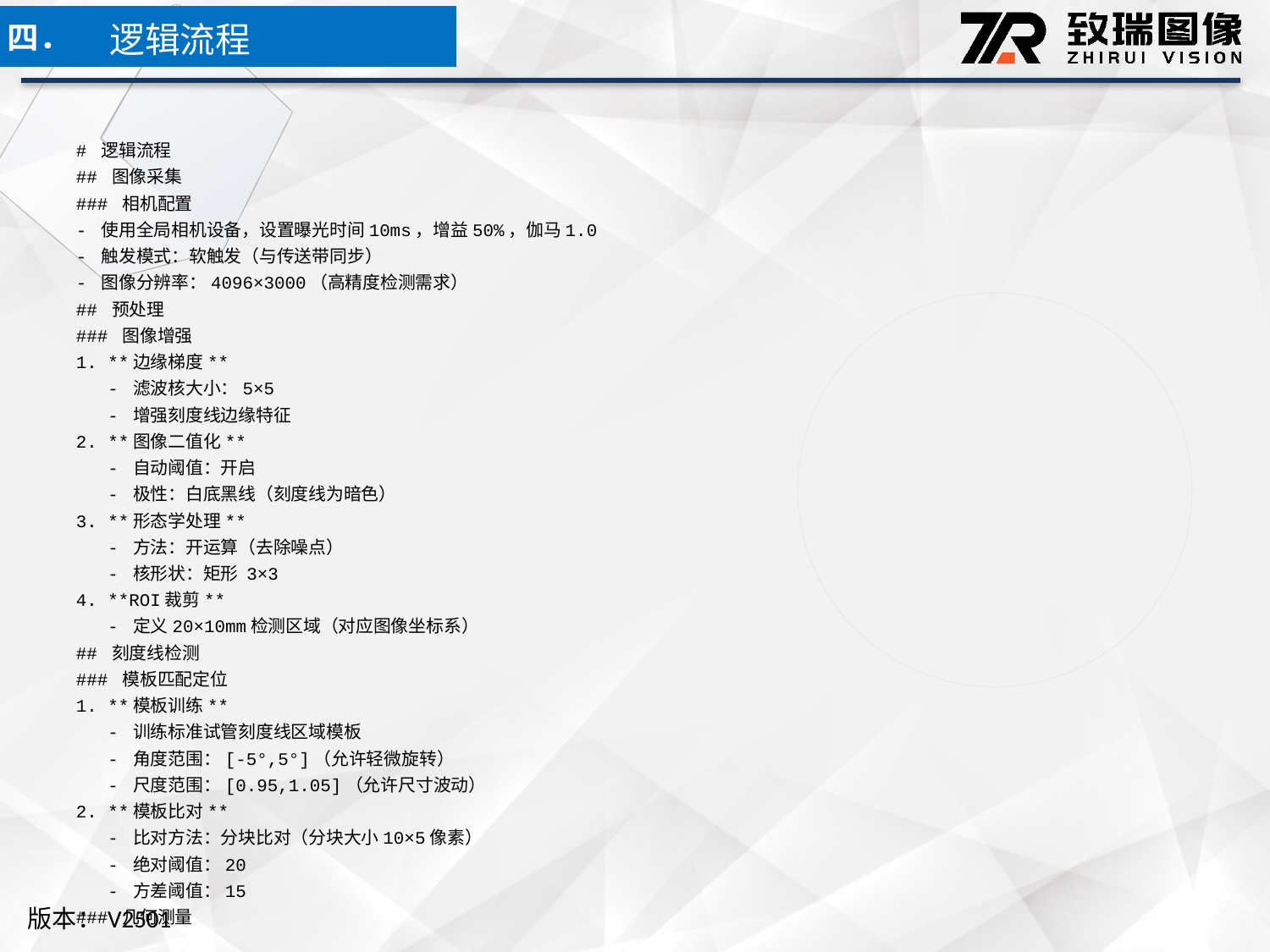

逻辑流程
四．

# 逻辑流程
## 图像采集
### 相机配置
- 使用全局相机设备，设置曝光时间10ms，增益50%，伽马1.0
- 触发模式：软触发（与传送带同步）
- 图像分辨率：4096×3000（高精度检测需求）
## 预处理
### 图像增强
1. **边缘梯度**
   - 滤波核大小：5×5
   - 增强刻度线边缘特征
2. **图像二值化**
   - 自动阈值：开启
   - 极性：白底黑线（刻度线为暗色）
3. **形态学处理**
   - 方法：开运算（去除噪点）
   - 核形状：矩形 3×3
4. **ROI裁剪**
   - 定义20×10mm检测区域（对应图像坐标系）
## 刻度线检测
### 模板匹配定位
1. **模板训练**
   - 训练标准试管刻度线区域模板
   - 角度范围：[-5°,5°]（允许轻微旋转）
   - 尺度范围：[0.95,1.05]（允许尺寸波动）
2. **模板比对**
   - 比对方法：分块比对（分块大小10×5像素）
   - 绝对阈值：20
   - 方差阈值：15
### 几何测量